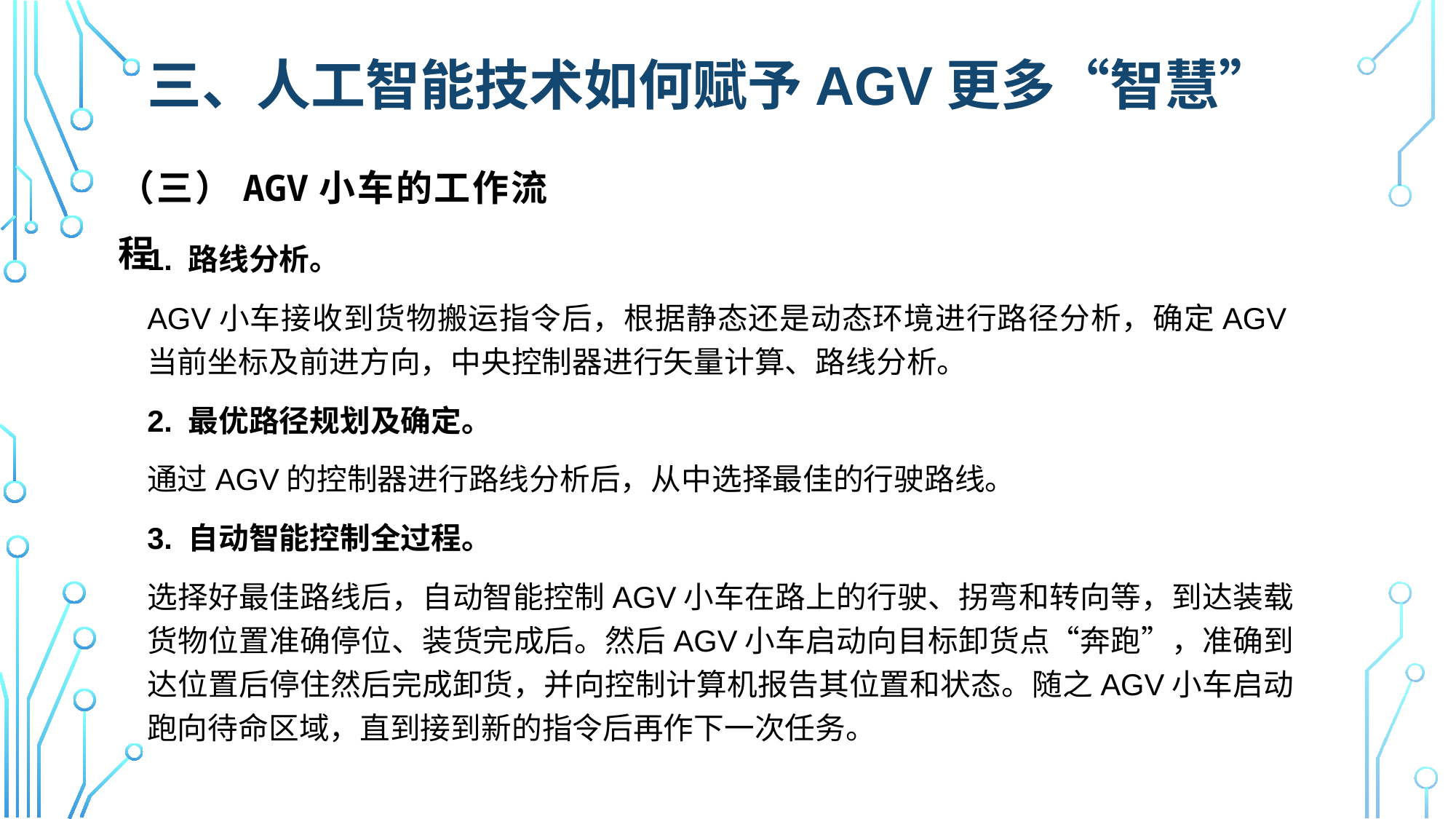

# 三、人工智能技术如何赋予AGV更多“智慧”
（三）AGV小车的工作流程
1. 路线分析。
AGV小车接收到货物搬运指令后，根据静态还是动态环境进行路径分析，确定AGV当前坐标及前进方向，中央控制器进行矢量计算、路线分析。
2. 最优路径规划及确定。
通过AGV的控制器进行路线分析后，从中选择最佳的行驶路线。
3. 自动智能控制全过程。
选择好最佳路线后，自动智能控制AGV小车在路上的行驶、拐弯和转向等，到达装载货物位置准确停位、装货完成后。然后AGV小车启动向目标卸货点“奔跑”，准确到达位置后停住然后完成卸货，并向控制计算机报告其位置和状态。随之AGV小车启动跑向待命区域，直到接到新的指令后再作下一次任务。